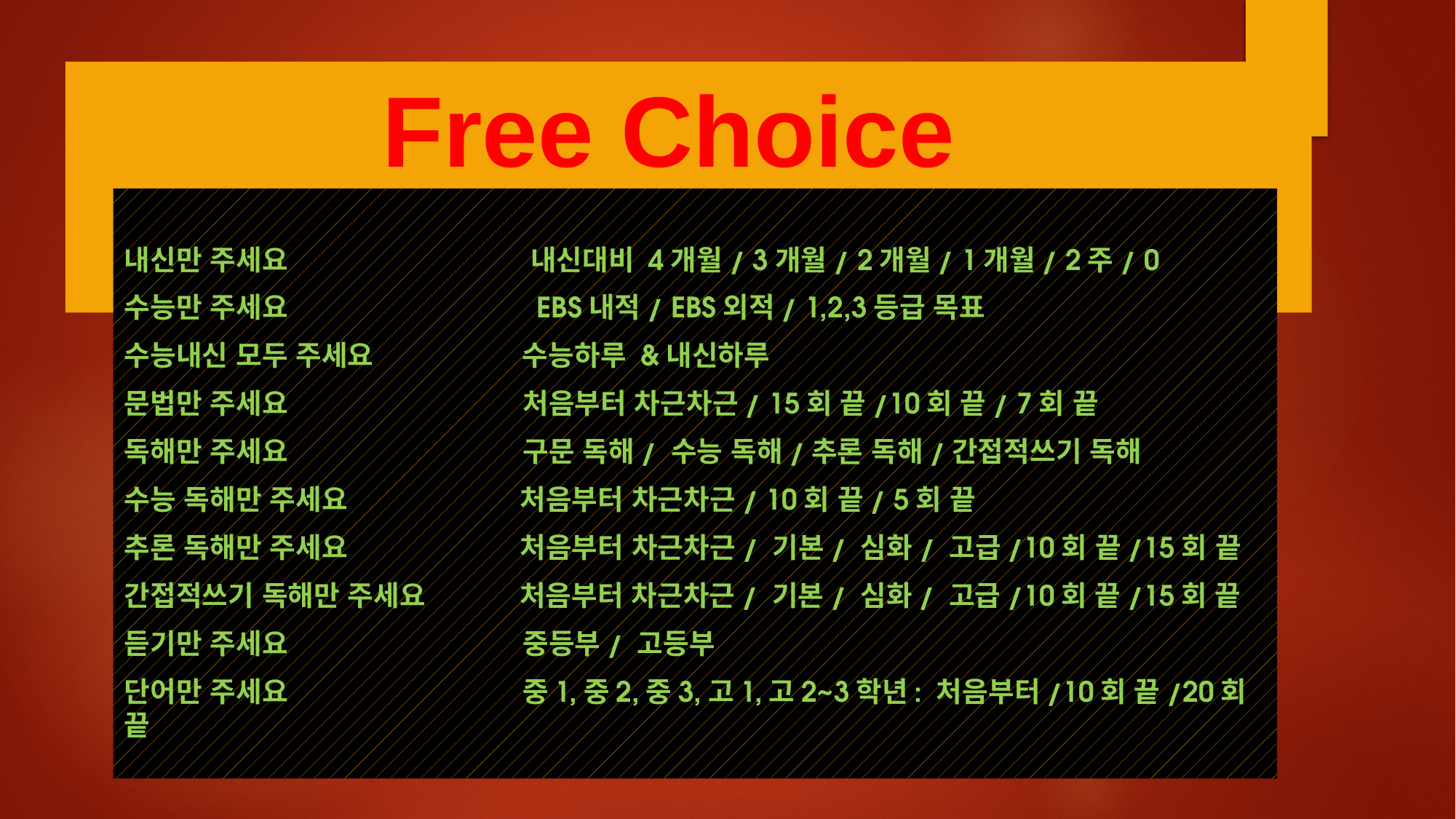

Free Choice

내신만 주세요                               내신대비 4개월/ 3개월/ 2개월/ 1개월/ 2주/ 0
수능만 주세요                               EBS내적/ EBS외적/ 1,2,3등급 목표
수능내신 모두 주세요                   수능하루 &내신하루
문법만 주세요                              처음부터 차근차근/ 15회 끝/10회 끝/ 7회 끝
독해만 주세요                              구문 독해/ 수능 독해/추론 독해/간접적쓰기 독해
수능 독해만 주세요                      처음부터 차근차근/ 10회 끝/ 5회 끝
추론 독해만 주세요                      처음부터 차근차근/ 기본/ 심화/ 고급/10회 끝/15회 끝
간접적쓰기 독해만 주세요            처음부터 차근차근/ 기본/ 심화/ 고급/10회 끝/15회 끝
듣기만 주세요                              중등부/ 고등부
단어만 주세요                              중1,중2,중3,고1,고2~3학년: 처음부터/10회 끝/20회 끝